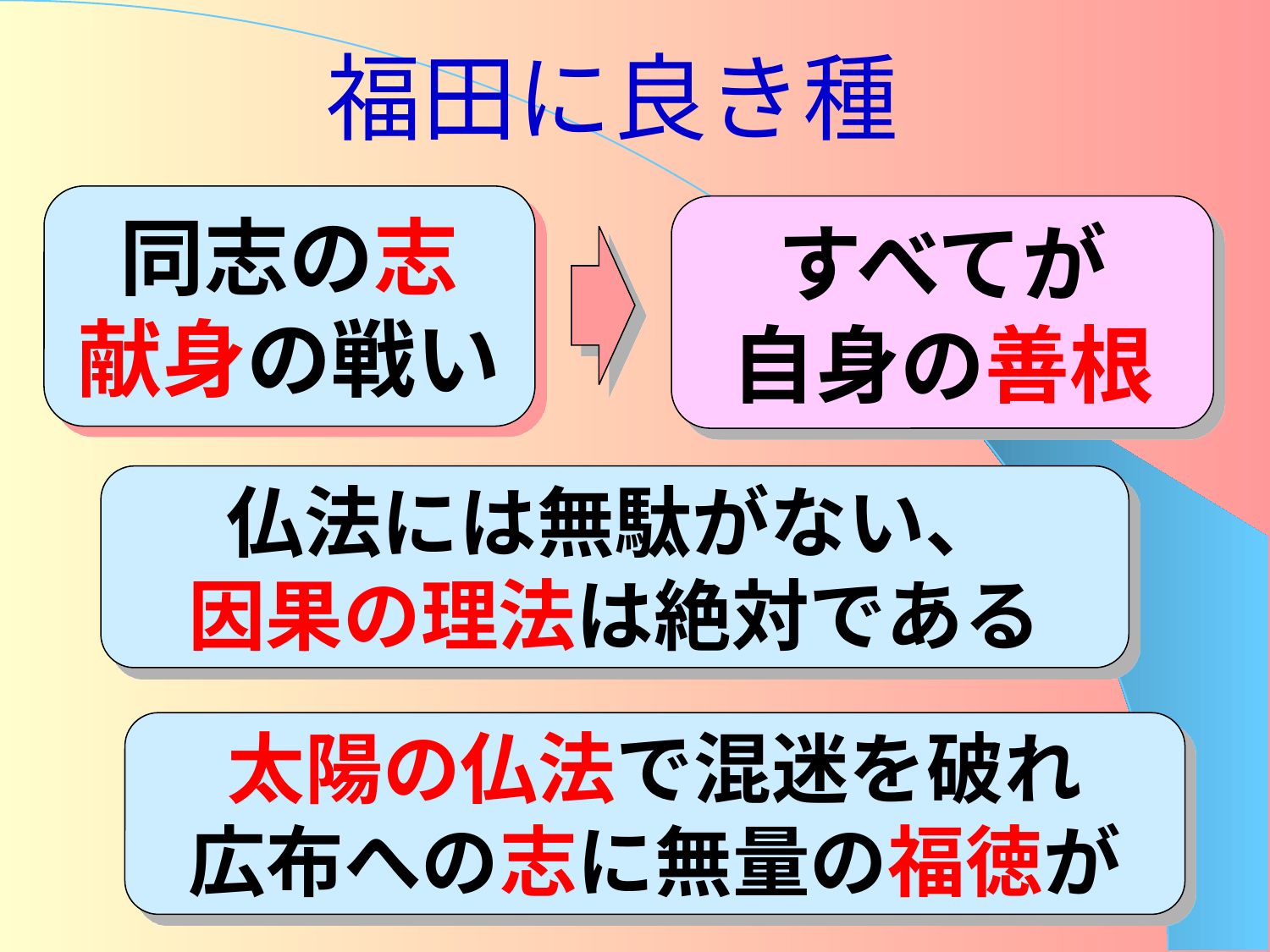

# 福田に良き種
同志の志
献身の戦い
すべてが
自身の善根

仏法には無駄がない、
因果の理法は絶対である
太陽の仏法で混迷を破れ
広布への志に無量の福徳が